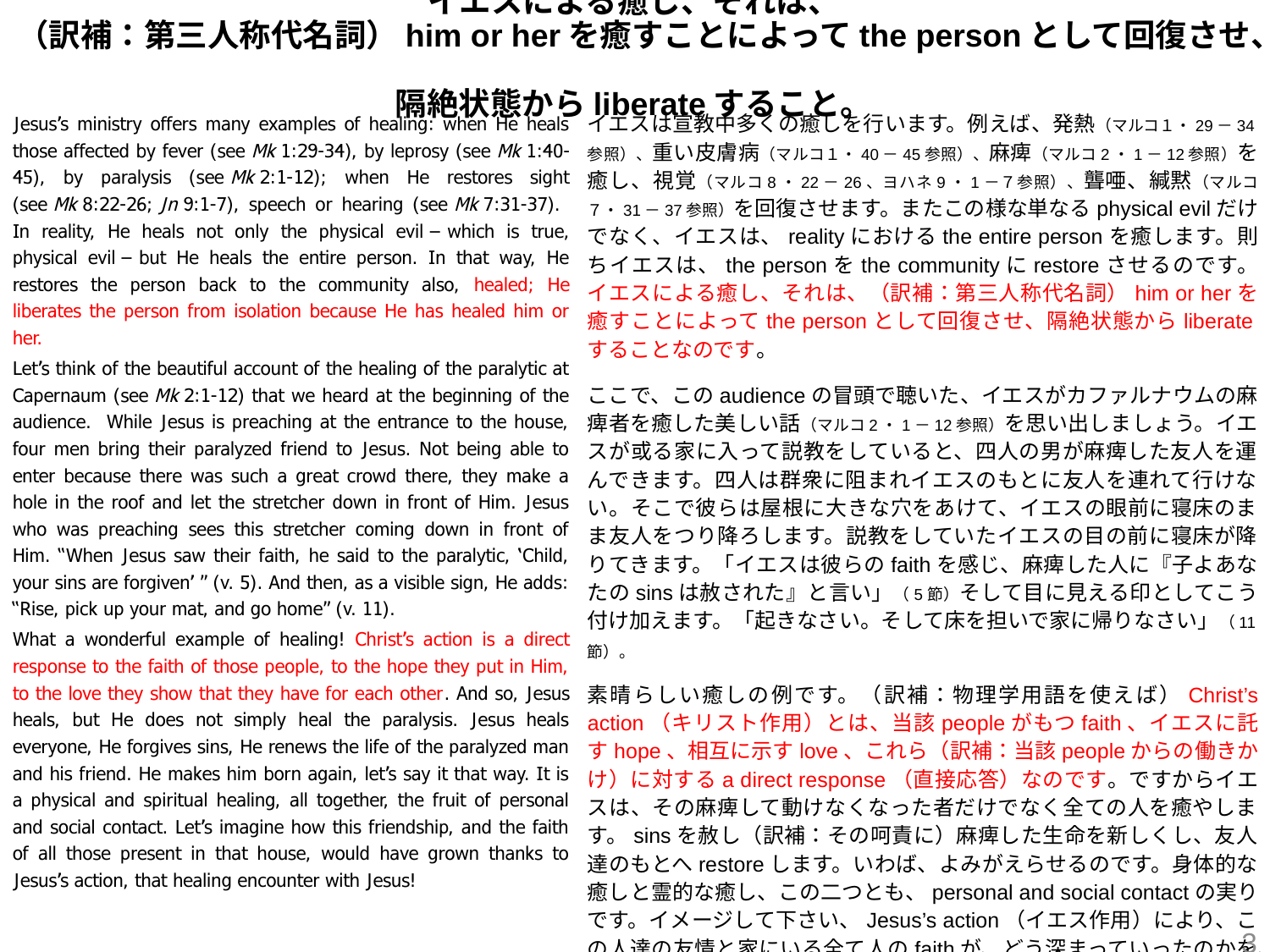

# イエスによる癒し、それは、 （訳補：第三人称代名詞）him or herを癒すことによってthe personとして回復させ、 隔絶状態からliberateすること。
Jesus’s ministry offers many examples of healing: when He heals those affected by fever (see Mk 1:29-34), by leprosy (see Mk 1:40-45), by paralysis (see Mk 2:1-12); when He restores sight (see Mk 8:22-26; Jn 9:1-7), speech or hearing (see Mk 7:31-37).  In reality, He heals not only the physical evil – which is true, physical evil – but He heals the entire person. In that way, He restores the person back to the community also, healed; He liberates the person from isolation because He has healed him or her.
Let’s think of the beautiful account of the healing of the paralytic at Capernaum (see Mk 2:1-12) that we heard at the beginning of the audience.  While Jesus is preaching at the entrance to the house, four men bring their paralyzed friend to Jesus. Not being able to enter because there was such a great crowd there, they make a hole in the roof and let the stretcher down in front of Him. Jesus who was preaching sees this stretcher coming down in front of Him. “When Jesus saw their faith, he said to the paralytic, ‘Child, your sins are forgiven’ ” (v. 5). And then, as a visible sign, He adds: “Rise, pick up your mat, and go home” (v. 11).
What a wonderful example of healing! Christ’s action is a direct response to the faith of those people, to the hope they put in Him, to the love they show that they have for each other. And so, Jesus heals, but He does not simply heal the paralysis. Jesus heals everyone, He forgives sins, He renews the life of the paralyzed man and his friend. He makes him born again, let’s say it that way. It is a physical and spiritual healing, all together, the fruit of personal and social contact. Let’s imagine how this friendship, and the faith of all those present in that house, would have grown thanks to Jesus’s action, that healing encounter with Jesus!

イエスは宣教中多くの癒しを行います。例えば、発熱（マルコ１・29－34参照）、重い皮膚病（マルコ１・40－45参照）、麻痺（マルコ2・1－12参照）を癒し、視覚（マルコ8・22－26、ヨハネ9・1－７参照）、聾唖、緘黙（マルコ７・31－37参照）を回復させます。またこの様な単なるphysical evilだけでなく、イエスは、realityにおけるthe entire personを癒します。則ちイエスは、the personをthe communityにrestoreさせるのです。イエスによる癒し、それは、（訳補：第三人称代名詞）him or herを癒すことによってthe personとして回復させ、隔絶状態からliberateすることなのです。
ここで、このaudienceの冒頭で聴いた、イエスがカファルナウムの麻痺者を癒した美しい話（マルコ2・1－12参照）を思い出しましょう。イエスが或る家に入って説教をしていると、四人の男が麻痺した友人を運んできます。四人は群衆に阻まれイエスのもとに友人を連れて行けない。そこで彼らは屋根に大きな穴をあけて、イエスの眼前に寝床のまま友人をつり降ろします。説教をしていたイエスの目の前に寝床が降りてきます。「イエスは彼らのfaithを感じ、麻痺した人に『子よあなたのsinsは赦された』と言い」（5節）そして目に見える印としてこう付け加えます。「起きなさい。そして床を担いで家に帰りなさい」（11節）。
素晴らしい癒しの例です。（訳補：物理学用語を使えば）Christ’s action（キリスト作用）とは、当該peopleがもつfaith、イエスに託すhope、相互に示すlove、これら（訳補：当該peopleからの働きかけ）に対するa direct response（直接応答）なのです。ですからイエスは、その麻痺して動けなくなった者だけでなく全ての人を癒やします。sinsを赦し（訳補：その呵責に）麻痺した生命を新しくし、友人達のもとへrestoreします。いわば、よみがえらせるのです。身体的な癒しと霊的な癒し、この二つとも、personal and social contactの実りです。イメージして下さい、Jesus’s action（イエス作用）により、この人達の友情と家にいる全て人のfaithが、どう深まっていったのかを、そして、イエスとの癒やしの遭遇を！
3